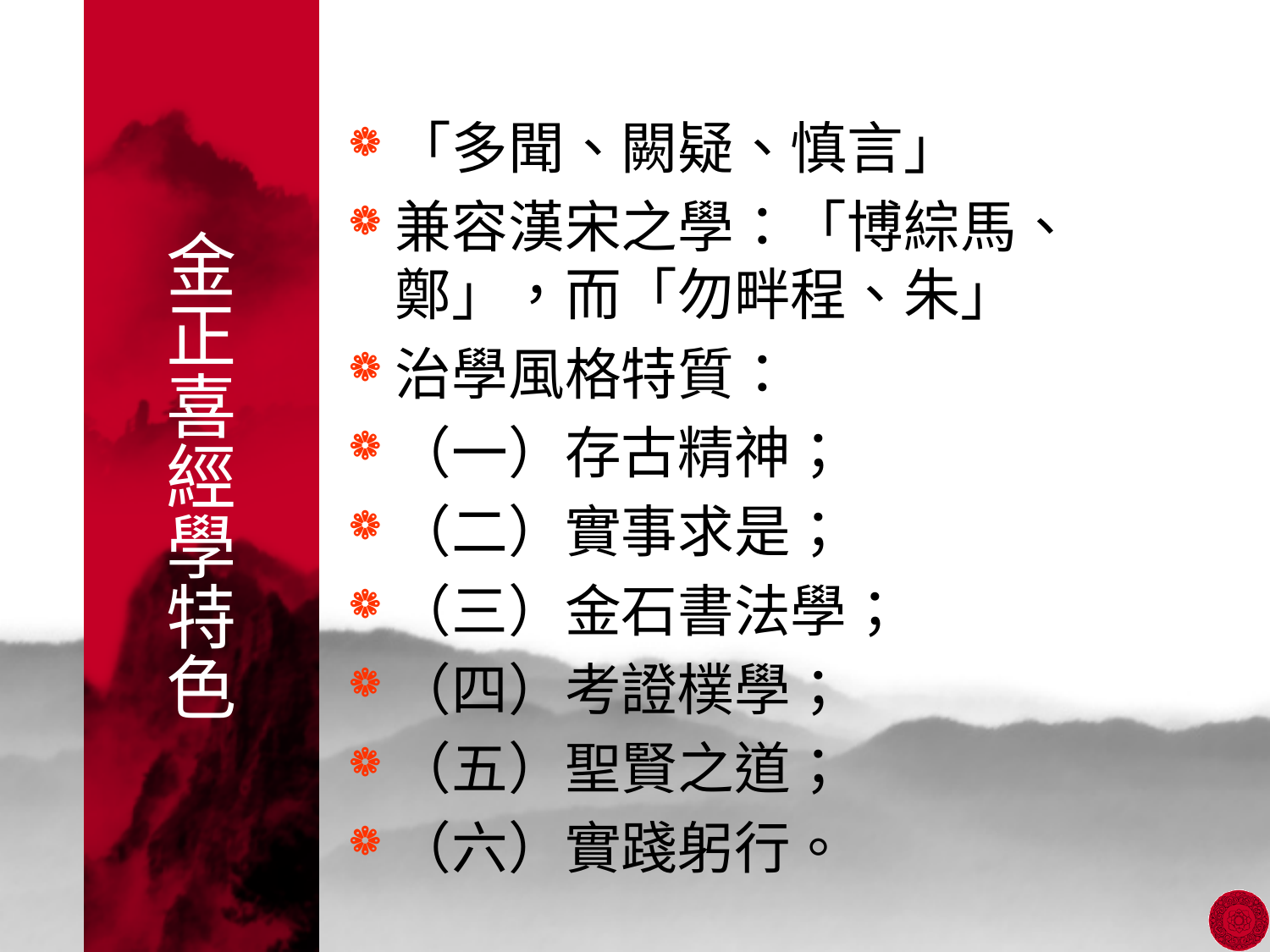

「多聞、闕疑、慎言」
兼容漢宋之學：「博綜馬、鄭」，而「勿畔程、朱」
治學風格特質：
（一）存古精神；
（二）實事求是；
（三）金石書法學；
（四）考證樸學；
（五）聖賢之道；
（六）實踐躬行。

# 金正喜經學特色